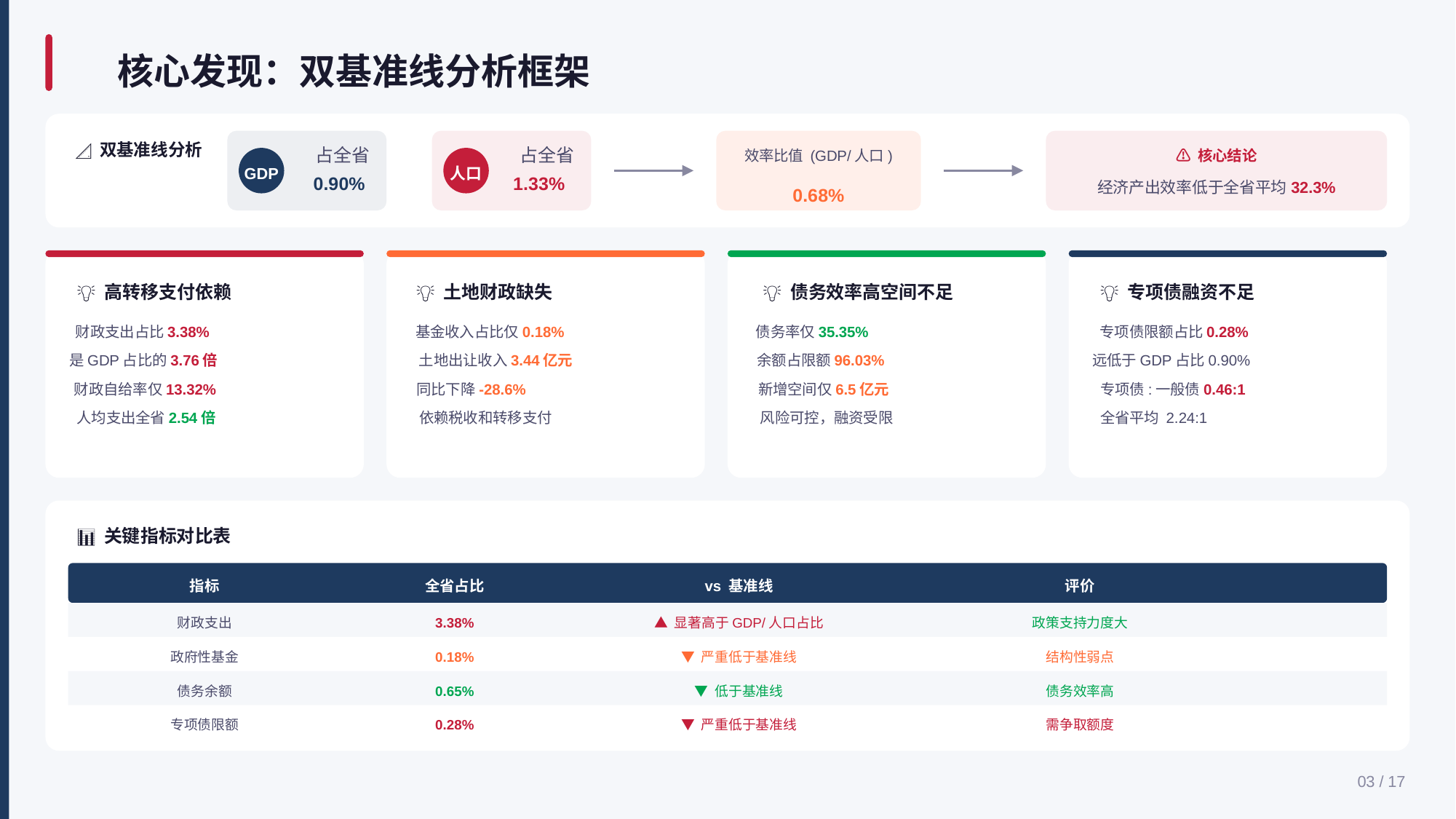

核心发现：双基准线分析框架

📐 双基准线分析
占全省
占全省
效率比值 (GDP/人口)
⚠️ 核心结论

GDP
人口

0.90%
1.33%
经济产出效率低于全省平均32.3%
0.68%

💡 高转移支付依赖
财政支出占比3.38%
是GDP占比的3.76倍
财政自给率仅13.32%
人均支出全省2.54倍

💡 土地财政缺失
基金收入占比仅0.18%
土地出让收入3.44亿元
同比下降-28.6%
依赖税收和转移支付

💡 债务效率高空间不足
债务率仅35.35%
余额占限额96.03%
新增空间仅6.5亿元
风险可控，融资受限

💡 专项债融资不足
专项债限额占比0.28%
远低于GDP占比0.90%
专项债:一般债0.46:1
全省平均 2.24:1

📊 关键指标对比表

指标
全省占比
vs 基准线
评价

财政支出
3.38%
▲ 显著高于GDP/人口占比
政策支持力度大

政府性基金
0.18%
▼ 严重低于基准线
结构性弱点

债务余额
0.65%
▼ 低于基准线
债务效率高

专项债限额
0.28%
▼ 严重低于基准线
需争取额度
03 / 17